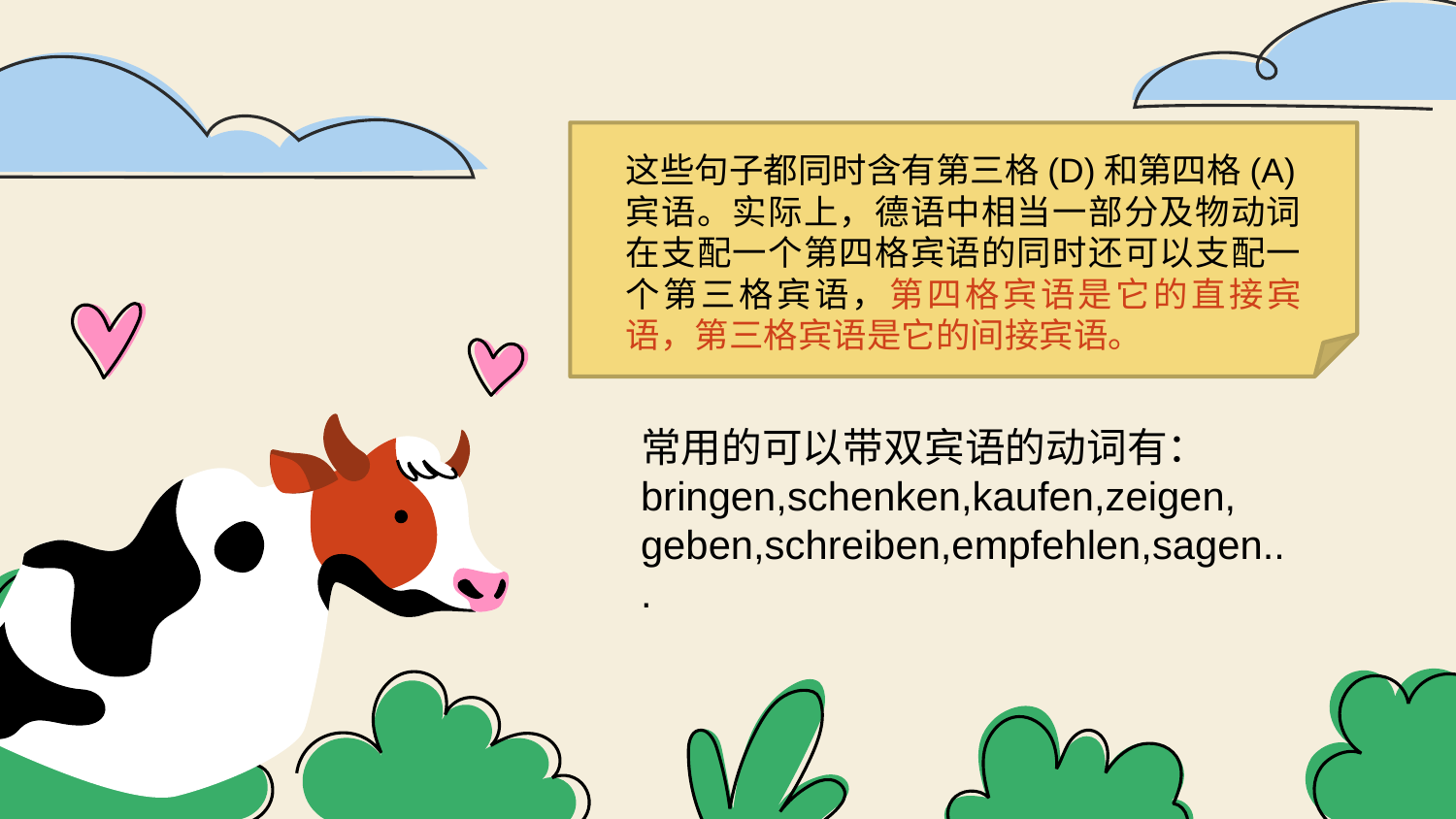

这些句子都同时含有第三格(D)和第四格(A)宾语。实际上，德语中相当一部分及物动词在支配一个第四格宾语的同时还可以支配一个第三格宾语，第四格宾语是它的直接宾语，第三格宾语是它的间接宾语。

常用的可以带双宾语的动词有：
bringen,schenken,kaufen,zeigen,
geben,schreiben,empfehlen,sagen...